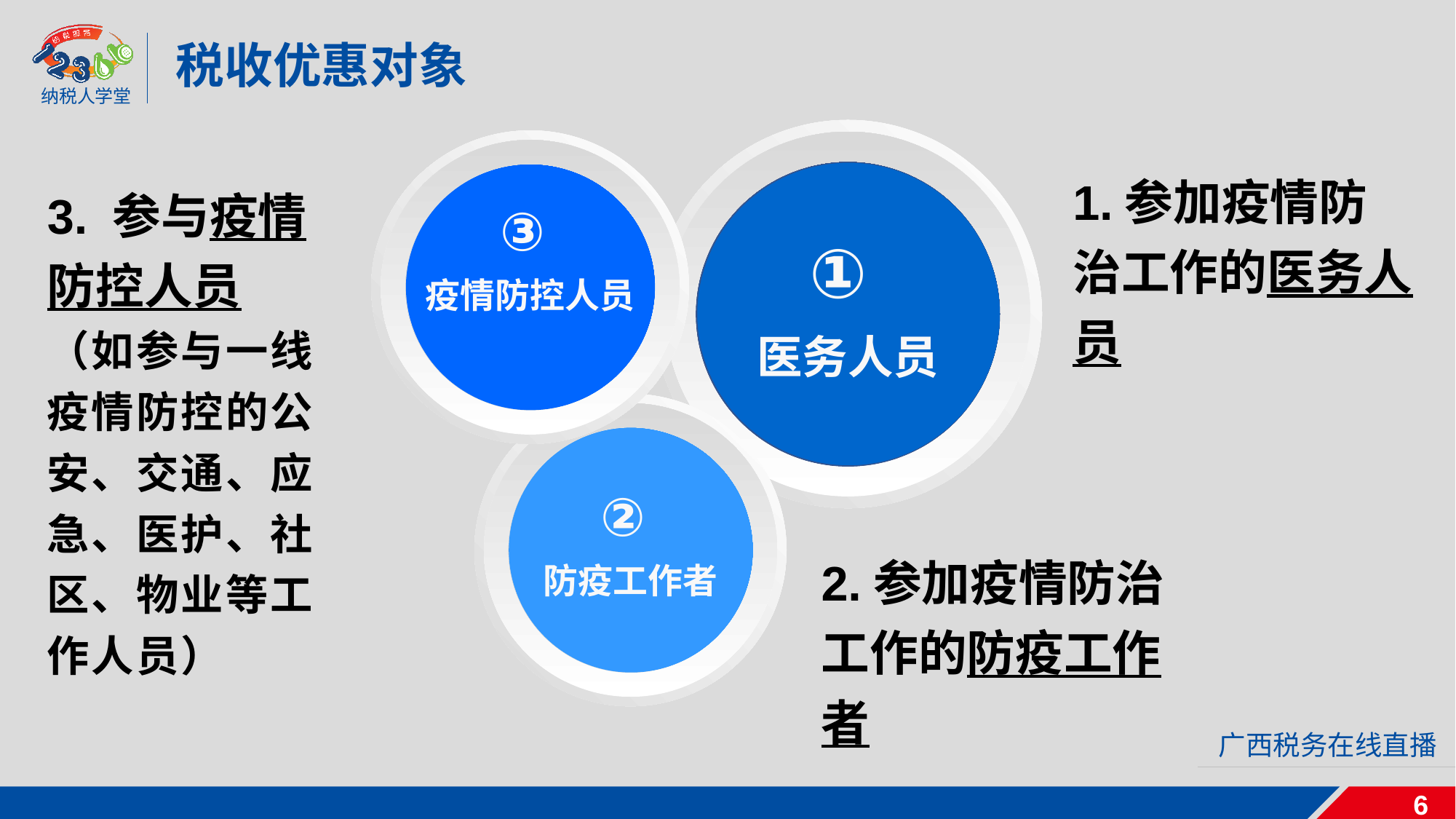

税收优惠对象

①
医务人员

③
疫情防控人员
1.参加疫情防治工作的医务人员
3. 参与疫情防控人员
（如参与一线疫情防控的公安、交通、应急、医护、社区、物业等工作人员）

②
防疫工作者
2.参加疫情防治工作的防疫工作者
6